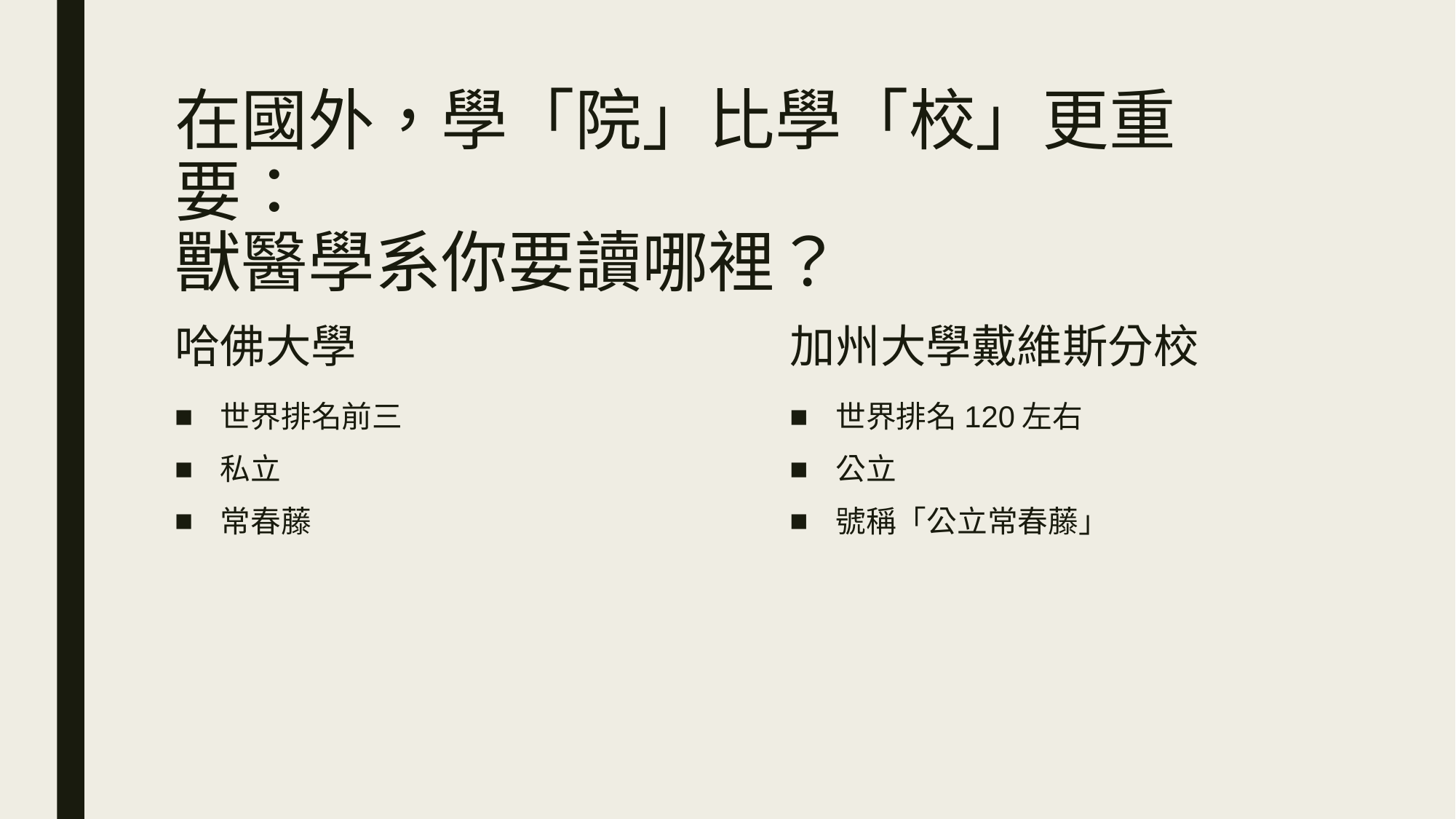

# 在國外，學「院」比學「校」更重要： 獸醫學系你要讀哪裡？
哈佛大學
加州大學戴維斯分校
世界排名前三
私立
常春藤
世界排名120左右
公立
號稱「公立常春藤」